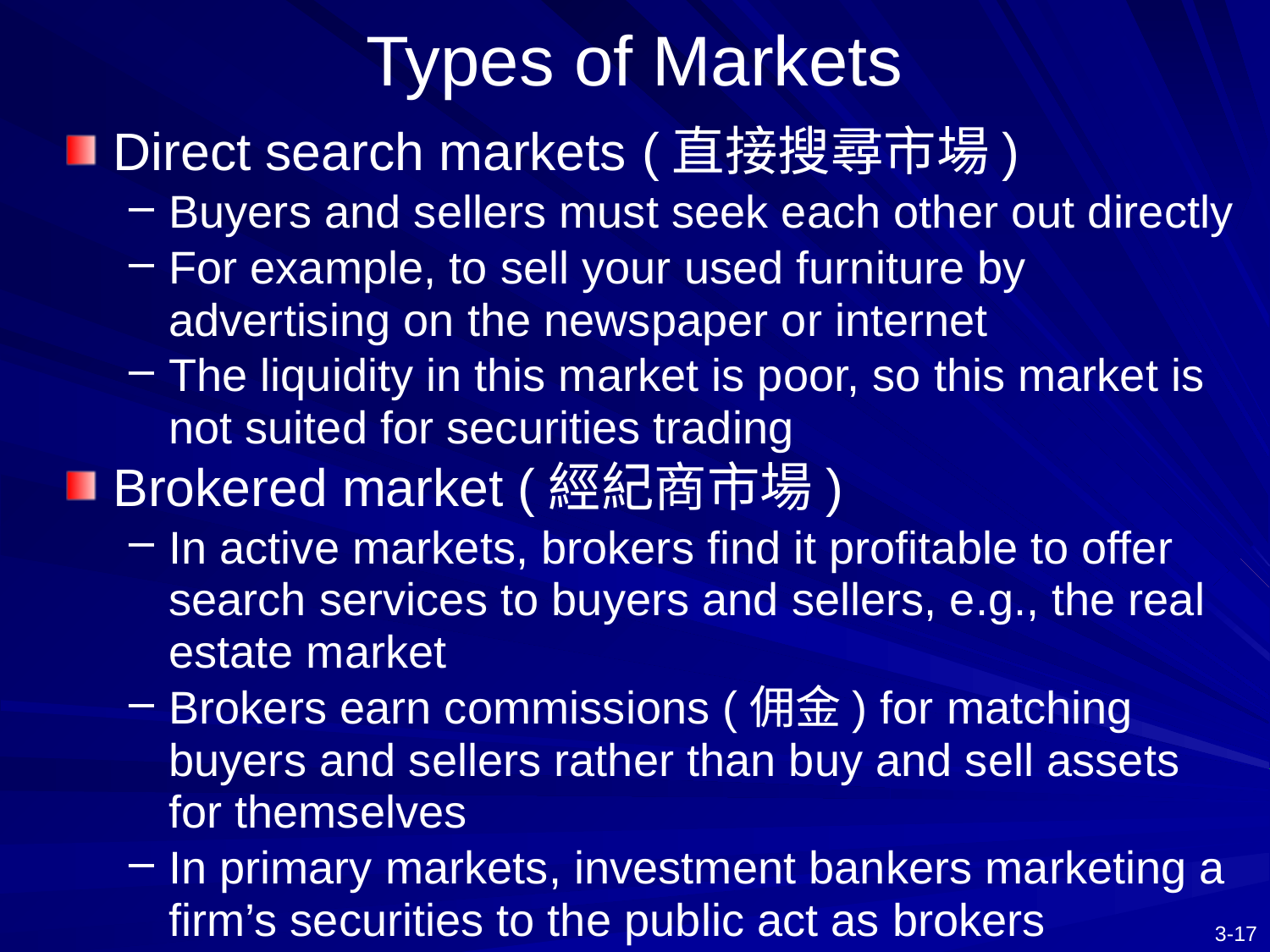

# Types of Markets
Direct search markets (直接搜尋市場)
Buyers and sellers must seek each other out directly
For example, to sell your used furniture by advertising on the newspaper or internet
The liquidity in this market is poor, so this market is not suited for securities trading
Brokered market (經紀商市場)
In active markets, brokers find it profitable to offer search services to buyers and sellers, e.g., the real estate market
Brokers earn commissions (佣金) for matching buyers and sellers rather than buy and sell assets for themselves
In primary markets, investment bankers marketing a firm’s securities to the public act as brokers